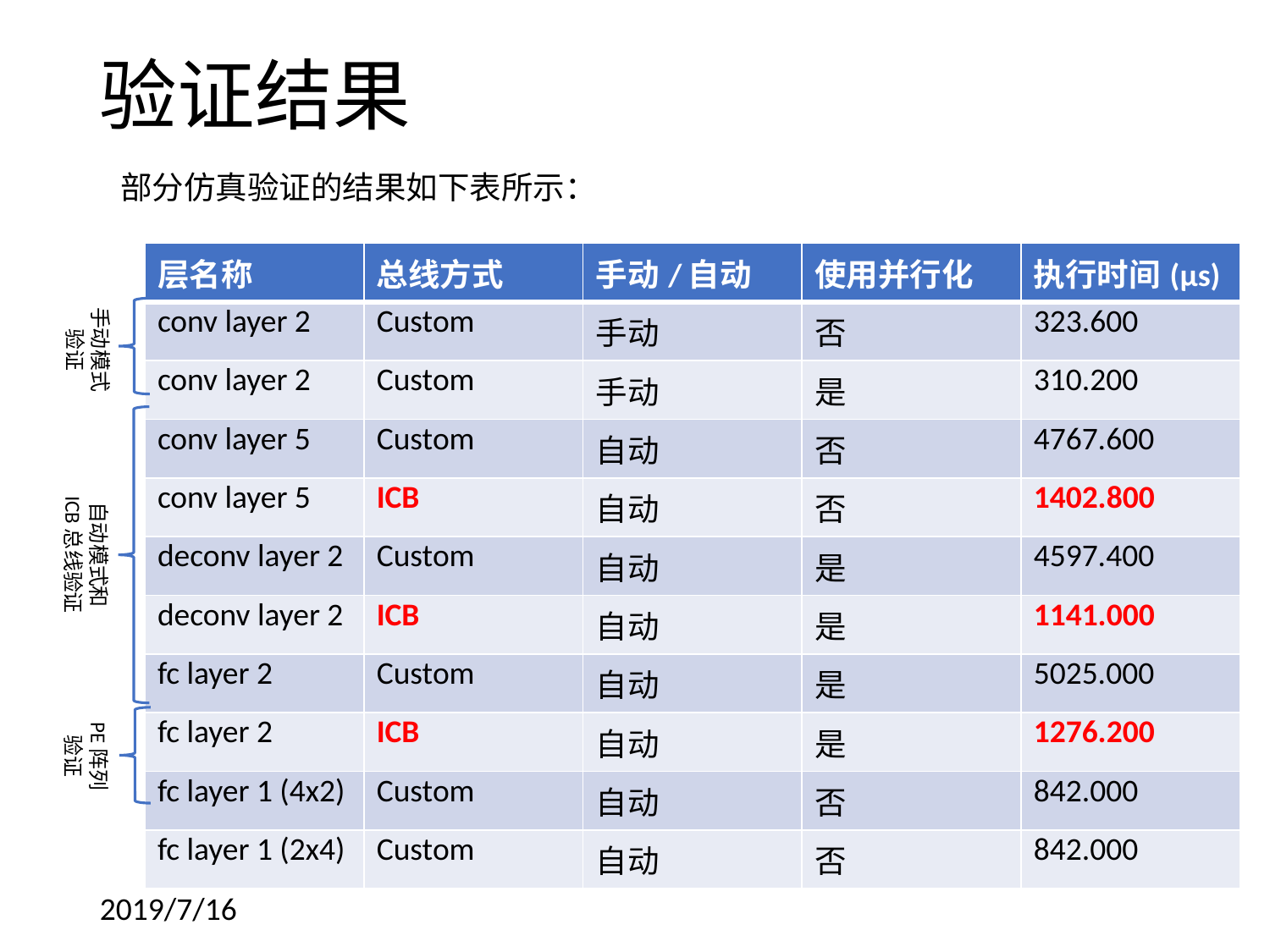

# 验证结果
部分仿真验证的结果如下表所示：
| 层名称 | 总线方式 | 手动/自动 | 使用并行化 | 执行时间(μs) |
| --- | --- | --- | --- | --- |
| conv layer 2 | Custom | 手动 | 否 | 323.600 |
| conv layer 2 | Custom | 手动 | 是 | 310.200 |
| conv layer 5 | Custom | 自动 | 否 | 4767.600 |
| conv layer 5 | ICB | 自动 | 否 | 1402.800 |
| deconv layer 2 | Custom | 自动 | 是 | 4597.400 |
| deconv layer 2 | ICB | 自动 | 是 | 1141.000 |
| fc layer 2 | Custom | 自动 | 是 | 5025.000 |
| fc layer 2 | ICB | 自动 | 是 | 1276.200 |
| fc layer 1 (4x2) | Custom | 自动 | 否 | 842.000 |
| fc layer 1 (2x4) | Custom | 自动 | 否 | 842.000 |

手动模式
验证

自动模式和
ICB总线验证

PE阵列
验证
2019/7/16
SCE2019
22